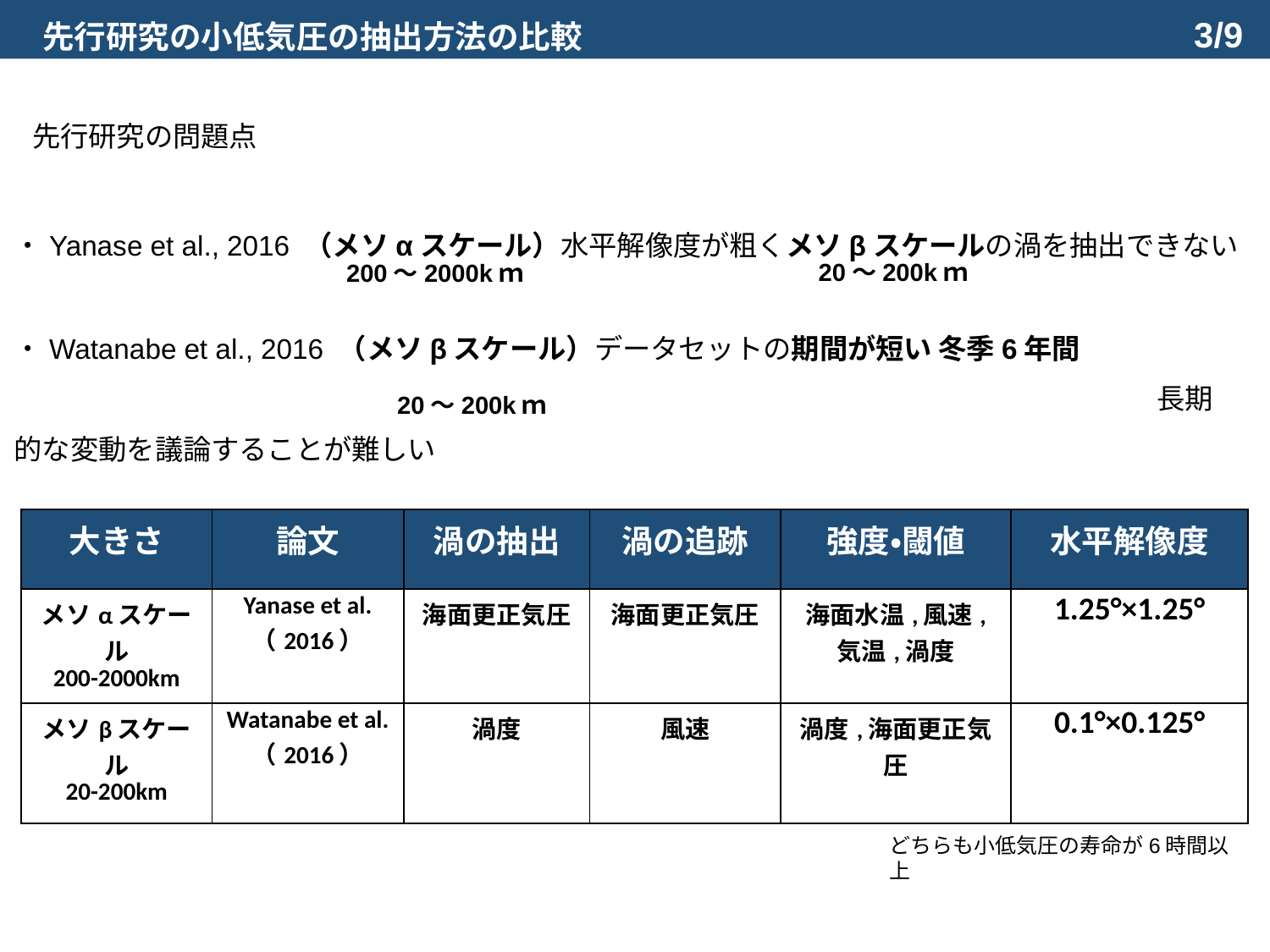

# 先行研究の小低気圧の抽出方法の比較
先行研究の問題点
・Yanase et al., 2016 （メソαスケール）水平解像度が粗くメソβスケールの渦を抽出できない

20～200kｍ
200～2000kｍ
・Watanabe et al., 2016 （メソβスケール）データセットの期間が短い 冬季6年間
									長期的な変動を議論することが難しい

20～200kｍ
| 大きさ | 論文 | 渦の抽出 | 渦の追跡 | 強度・閾値 | 水平解像度 |
| --- | --- | --- | --- | --- | --- |
| メソαスケール 200-2000km | Yanase et al. （2016） | 海面更正気圧 | 海面更正気圧 | 海面水温,風速, 気温,渦度 | 1.25°×1.25° |
| メソβスケール 20-200km | Watanabe et al. （2016） | 渦度 | 風速 | 渦度,海面更正気圧 | 0.1°×0.125° |
どちらも小低気圧の寿命が6時間以上